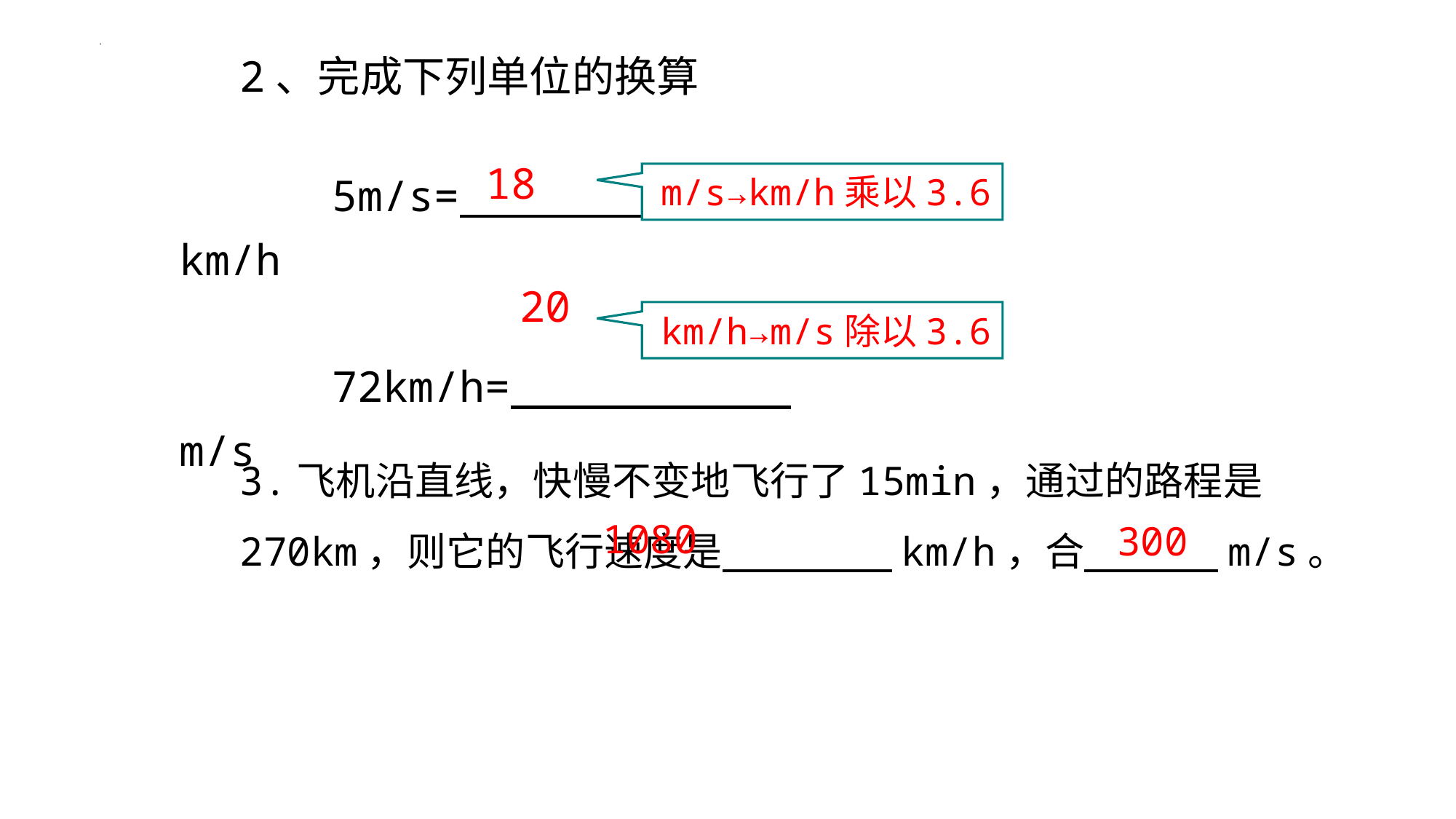

2、完成下列单位的换算

      5m/s=            km/h

      72km/h=            m/s
18
m/s→km/h乘以3.6
20
km/h→m/s除以3.6
3.飞机沿直线，快慢不变地飞行了15min，通过的路程是270km，则它的飞行速度是                   km/h，合               m/s。
1080
300